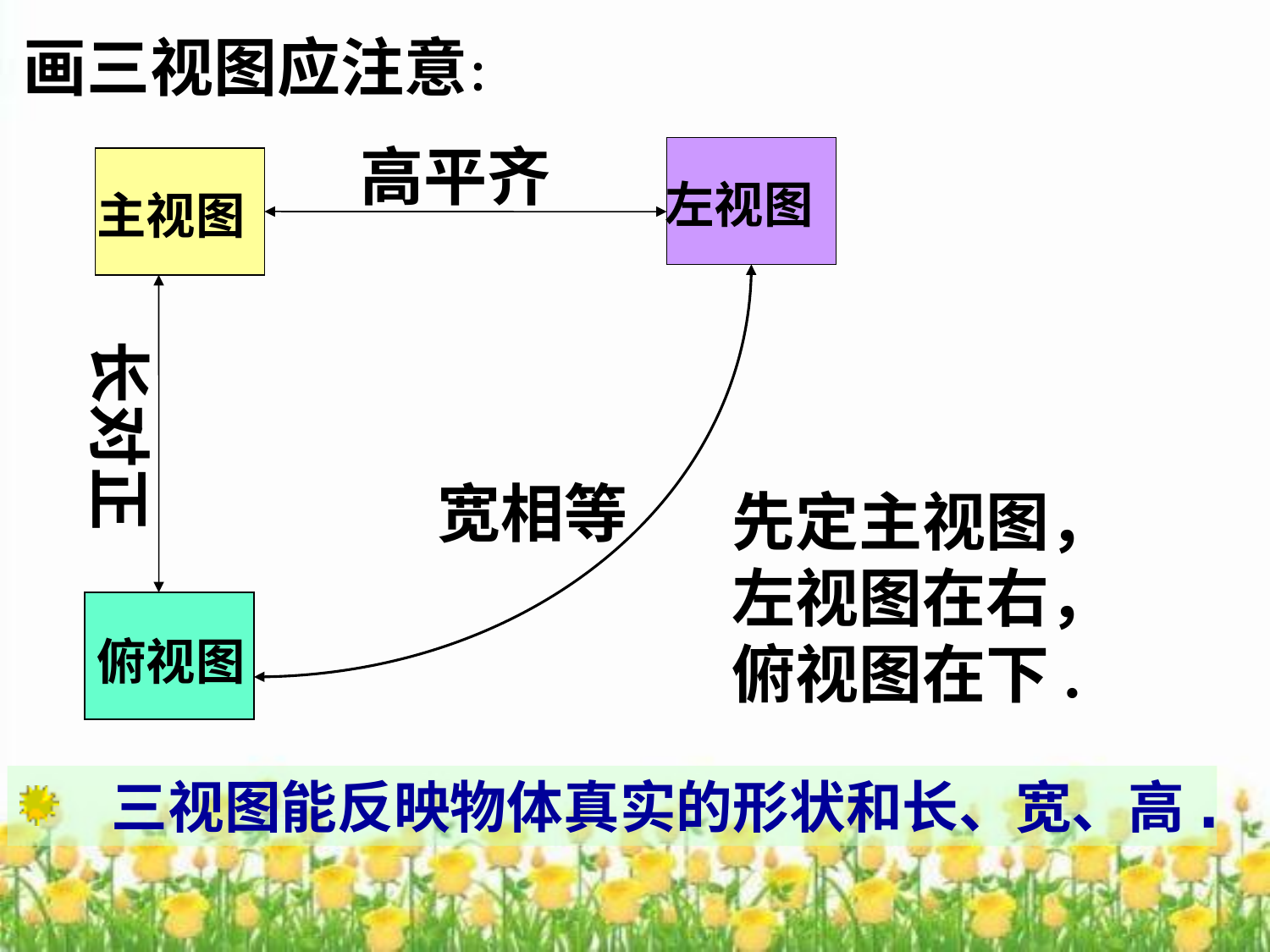

画三视图应注意：
高平齐

左视图
主视图

宽相等

长对正
先定主视图，左视图在右，俯视图在下.

俯视图
   三视图能反映物体真实的形状和长、宽、高.